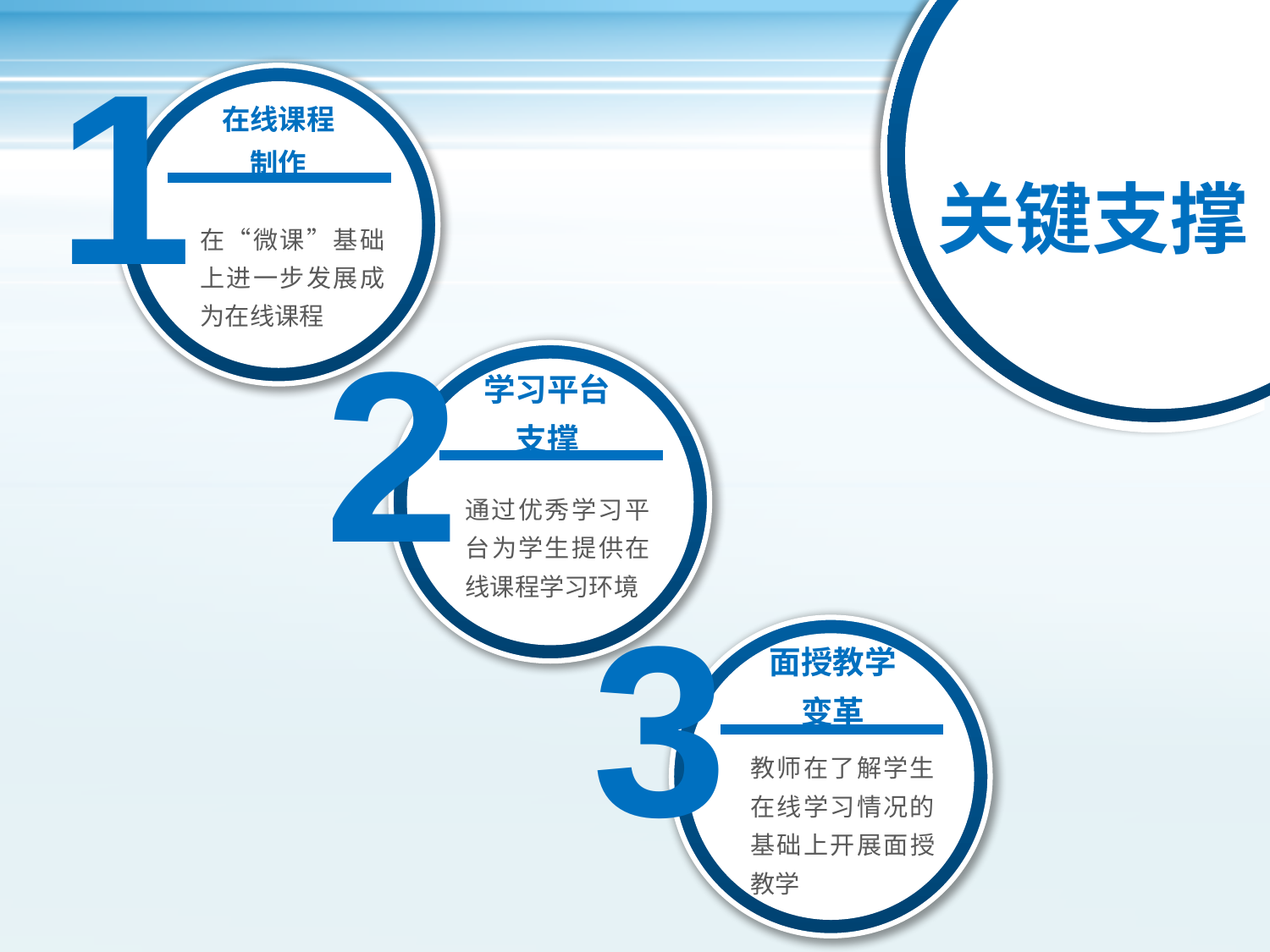

1

在线课程制作
关键支撑
2
在“微课”基础上进一步发展成为在线课程

学习平台支撑

通过优秀学习平台为学生提供在线课程学习环境
3

面授教学变革

教师在了解学生在线学习情况的基础上开展面授教学